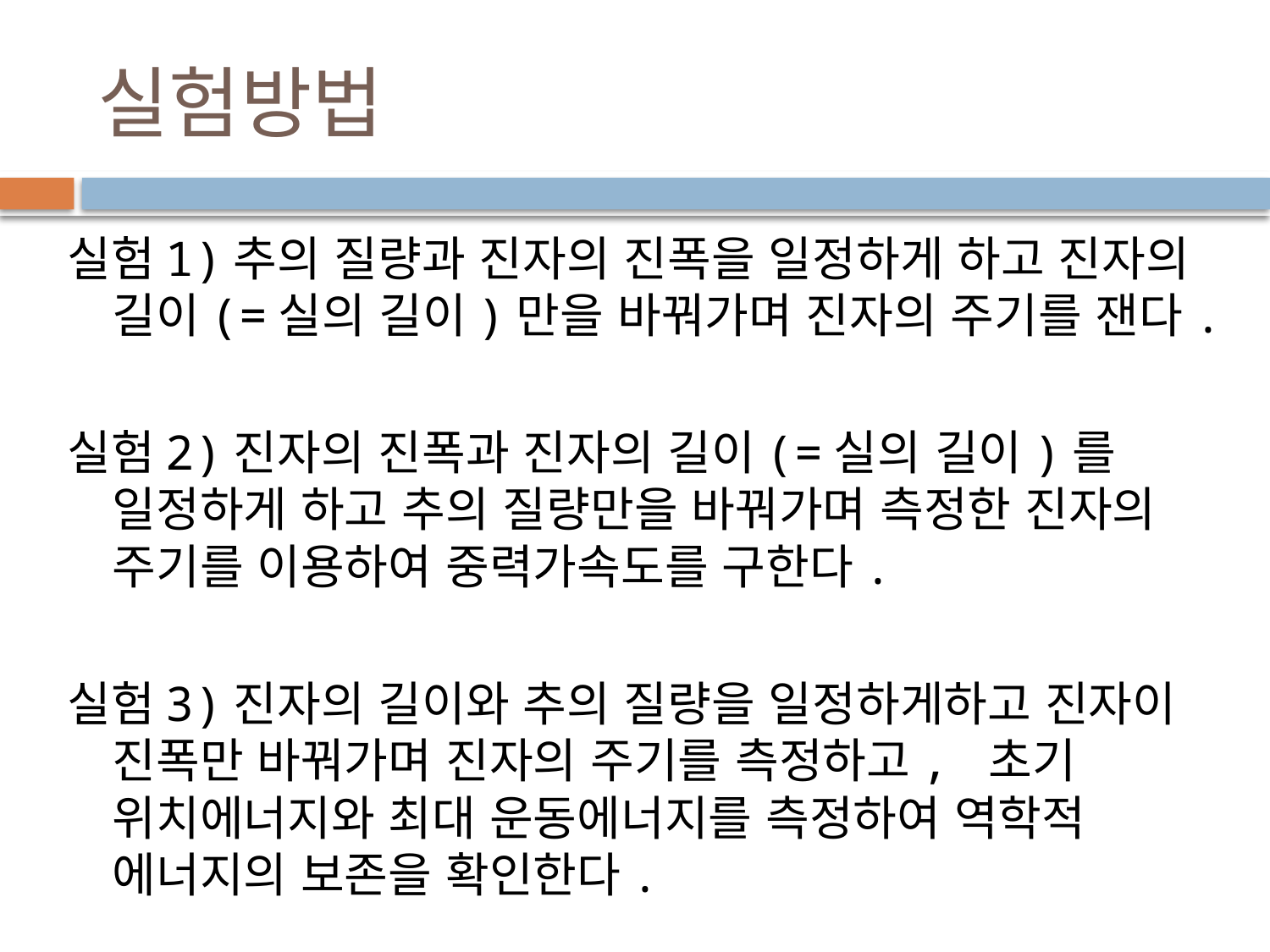

# 실험방법
실험1)추의 질량과 진자의 진폭을 일정하게 하고 진자의 길이(=실의 길이)만을 바꿔가며 진자의 주기를 잰다.

실험2)진자의 진폭과 진자의 길이(=실의 길이)를 일정하게 하고 추의 질량만을 바꿔가며 측정한 진자의 주기를 이용하여 중력가속도를 구한다.

실험3)진자의 길이와 추의 질량을 일정하게하고 진자이 진폭만 바꿔가며 진자의 주기를 측정하고, 초기 위치에너지와 최대 운동에너지를 측정하여 역학적 에너지의 보존을 확인한다.